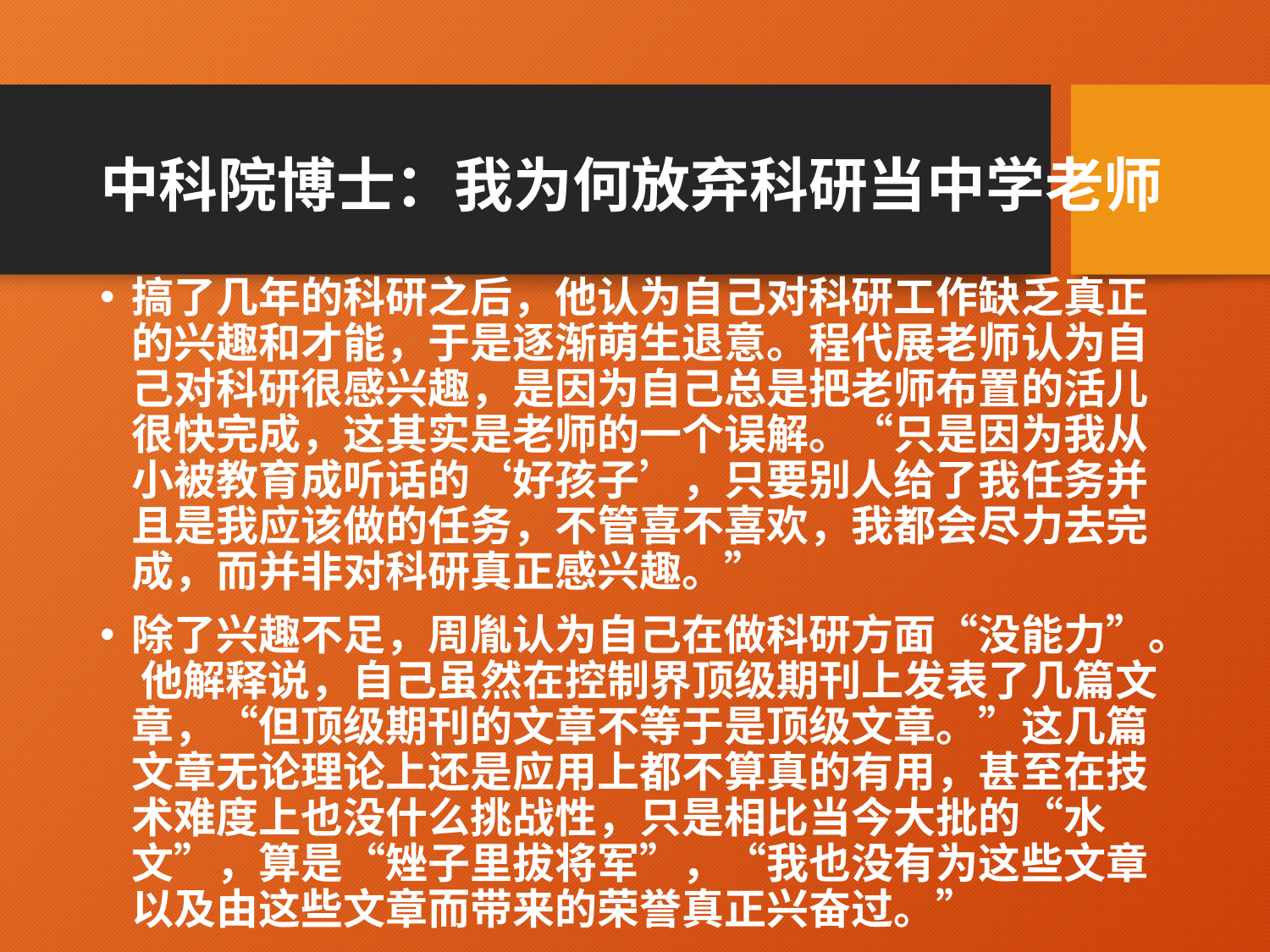

# 中科院博士：我为何放弃科研当中学老师
搞了几年的科研之后，他认为自己对科研工作缺乏真正的兴趣和才能，于是逐渐萌生退意。程代展老师认为自己对科研很感兴趣，是因为自己总是把老师布置的活儿很快完成，这其实是老师的一个误解。“只是因为我从小被教育成听话的‘好孩子’，只要别人给了我任务并且是我应该做的任务，不管喜不喜欢，我都会尽力去完成，而并非对科研真正感兴趣。”
除了兴趣不足，周胤认为自己在做科研方面“没能力”。 他解释说，自己虽然在控制界顶级期刊上发表了几篇文章，“但顶级期刊的文章不等于是顶级文章。”这几篇文章无论理论上还是应用上都不算真的有用，甚至在技术难度上也没什么挑战性，只是相比当今大批的“水文”，算是“矬子里拔将军”，“我也没有为这些文章以及由这些文章而带来的荣誉真正兴奋过。”